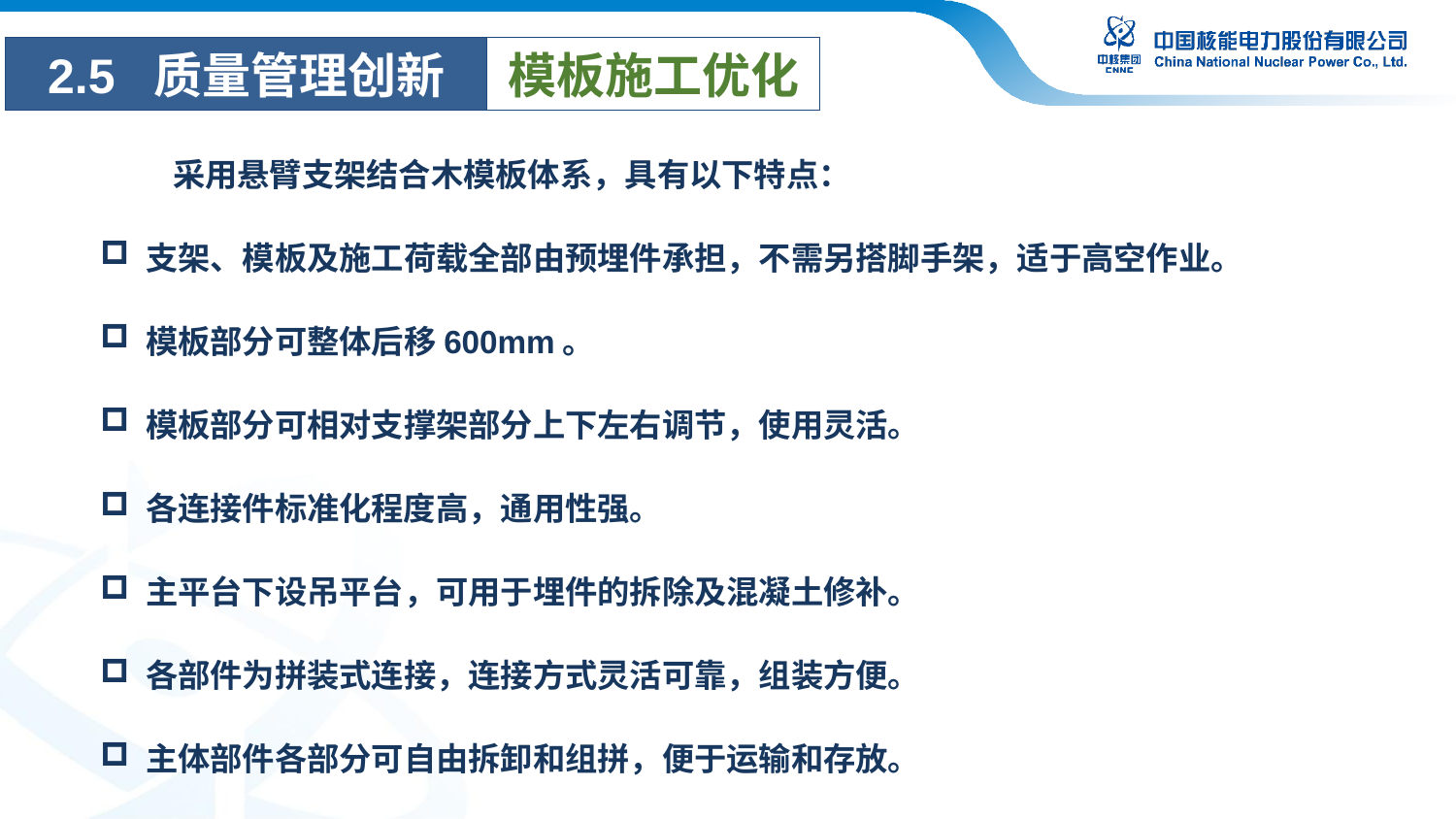

2.5  质量管理创新
模板施工优化
采用悬臂支架结合木模板体系，具有以下特点：
支架、模板及施工荷载全部由预埋件承担，不需另搭脚手架，适于高空作业。
模板部分可整体后移600mm。
模板部分可相对支撑架部分上下左右调节，使用灵活。
各连接件标准化程度高，通用性强。
主平台下设吊平台，可用于埋件的拆除及混凝土修补。
各部件为拼装式连接，连接方式灵活可靠，组装方便。
主体部件各部分可自由拆卸和组拼，便于运输和存放。